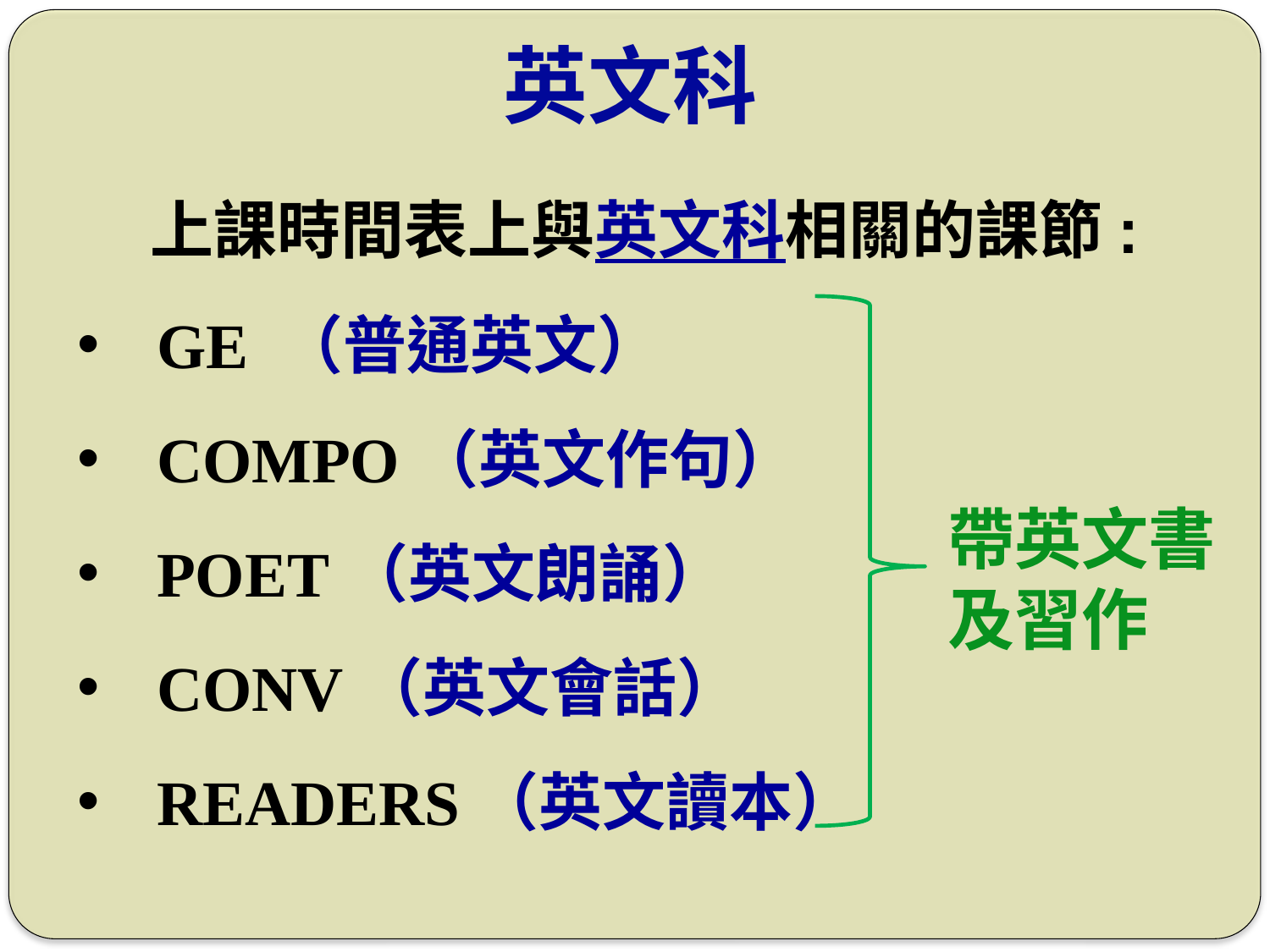

英文科
    上課時間表上與英文科相關的課節:
GE （普通英文）
COMPO（英文作句）
POET（英文朗誦）
CONV（英文會話）
READERS（英文讀本）

帶英文書及習作